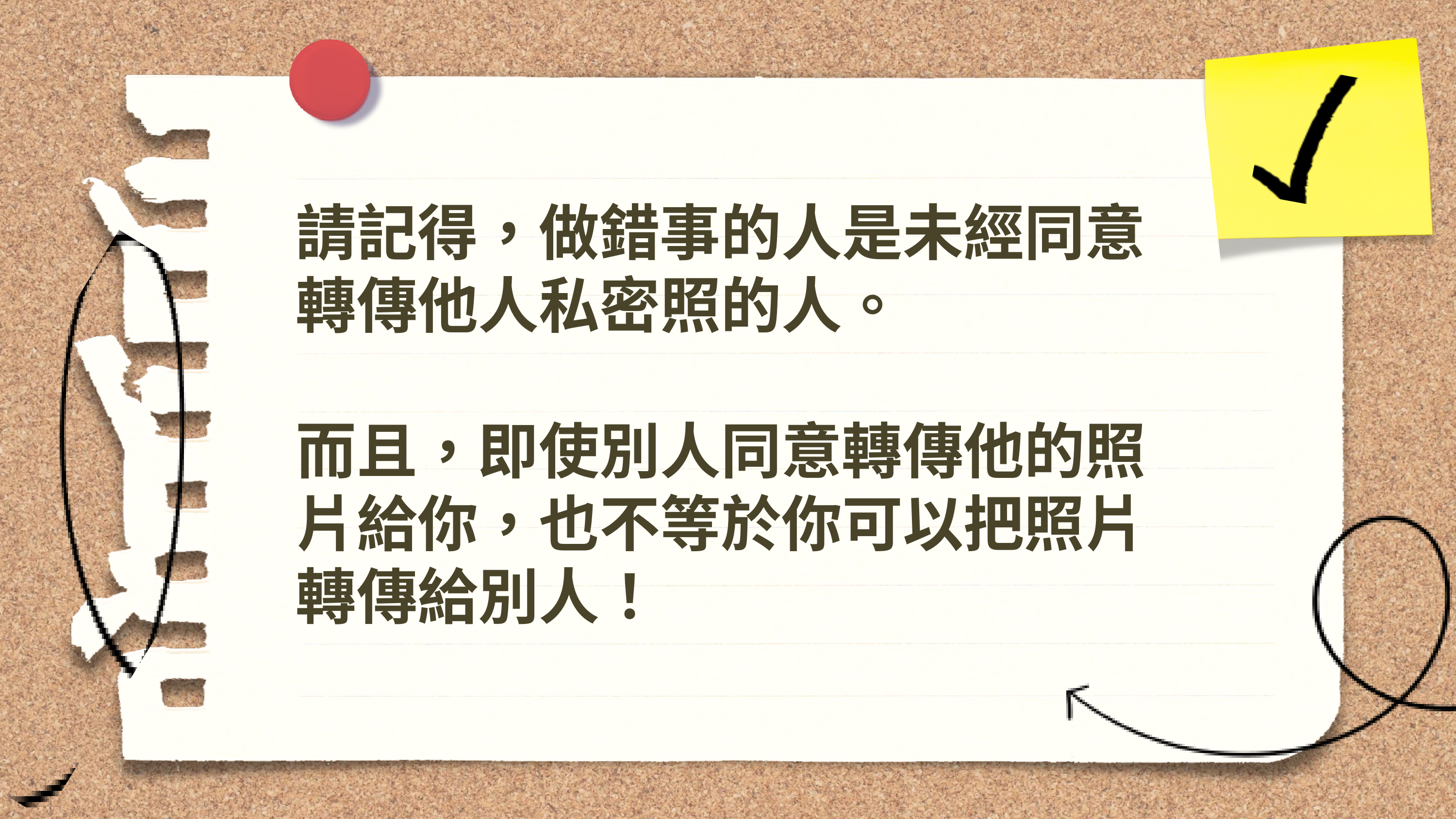

請記得，做錯事的人是未經同意轉傳他人私密照的人。

而且，即使別人同意轉傳他的照片給你，也不等於你可以把照片轉傳給別人！